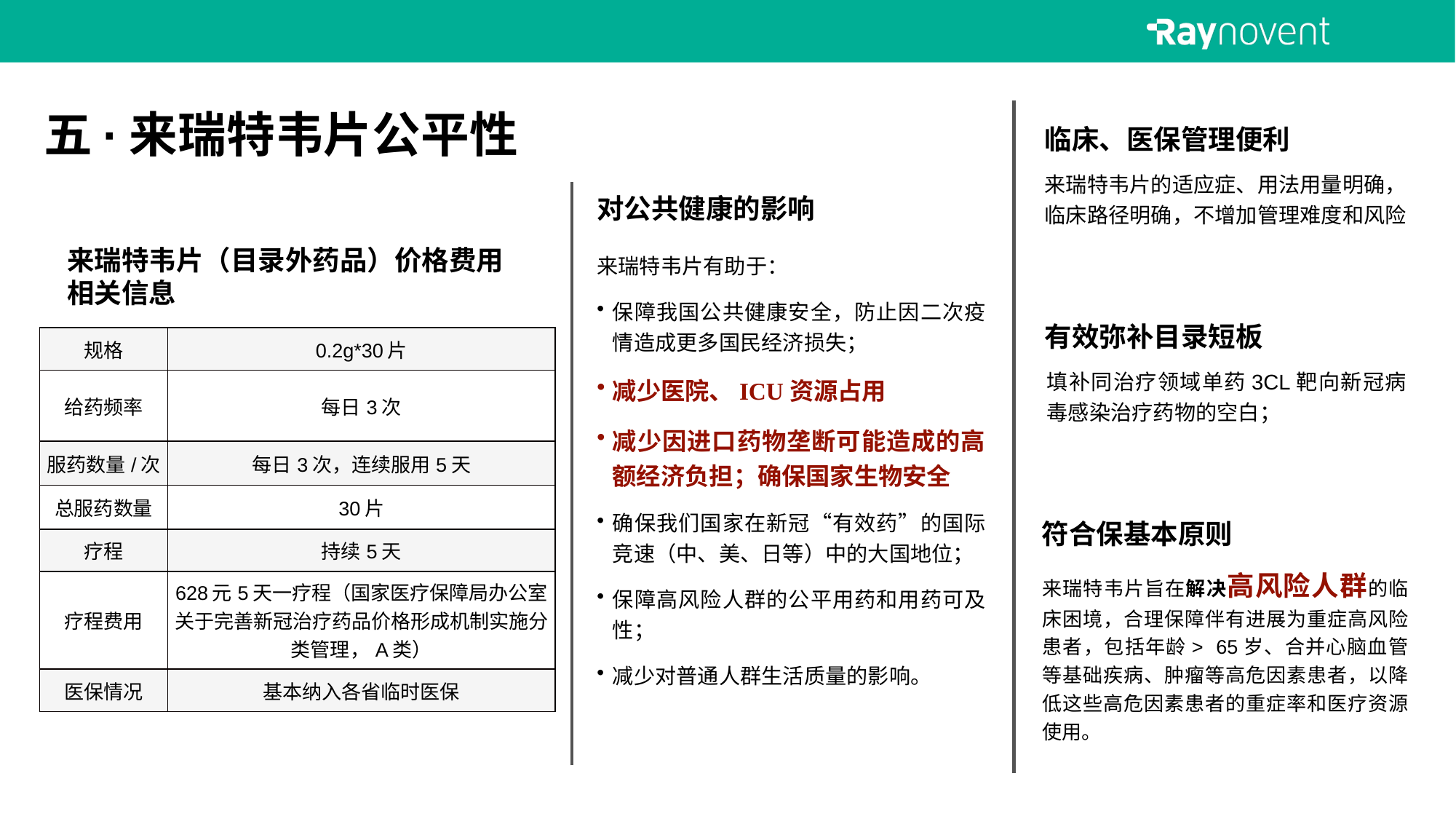

# 五·来瑞特韦片公平性

临床、医保管理便利
来瑞特韦片的适应症、用法用量明确，临床路径明确，不增加管理难度和风险

对公共健康的影响
来瑞特韦片有助于：
保障我国公共健康安全，防止因二次疫情造成更多国民经济损失；
减少医院、ICU资源占用
减少因进口药物垄断可能造成的高额经济负担；确保国家生物安全
确保我们国家在新冠“有效药”的国际竞速（中、美、日等）中的大国地位；
保障高风险人群的公平用药和用药可及性；
减少对普通人群生活质量的影响。
来瑞特韦片（目录外药品）价格费用相关信息
| 规格 | 0.2g\*30片 |
| --- | --- |
| 给药频率 | 每日3次 |
| 服药数量/次 | 每日3次，连续服用5天 |
| 总服药数量 | 30片 |
| 疗程 | 持续5天 |
| 疗程费用 | 628元5天一疗程（国家医疗保障局办公室关于完善新冠治疗药品价格形成机制实施分类管理，A类） |
| 医保情况 | 基本纳入各省临时医保 |
有效弥补目录短板
填补同治疗领域单药3CL靶向新冠病毒感染治疗药物的空白；
符合保基本原则
来瑞特韦片旨在解决高风险人群的临床困境，合理保障伴有进展为重症高风险患者，包括年龄>  65岁、合并心脑血管等基础疾病、肿瘤等高危因素患者，以降低这些高危因素患者的重症率和医疗资源使用。